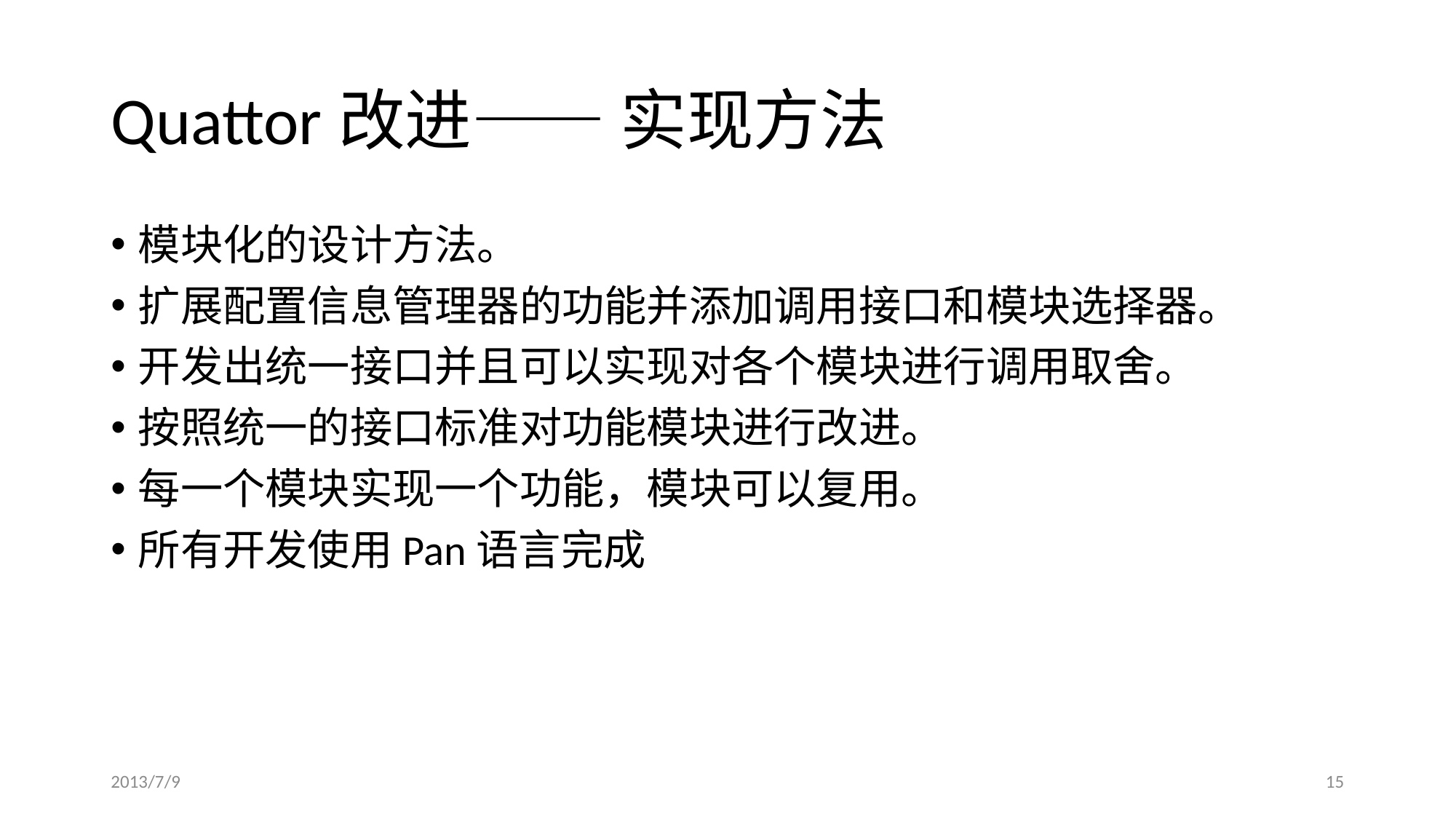

# Quattor改进—— 实现方法
模块化的设计方法。
扩展配置信息管理器的功能并添加调用接口和模块选择器。
开发出统一接口并且可以实现对各个模块进行调用取舍。
按照统一的接口标准对功能模块进行改进。
每一个模块实现一个功能，模块可以复用。
所有开发使用Pan语言完成
2013/7/9
15